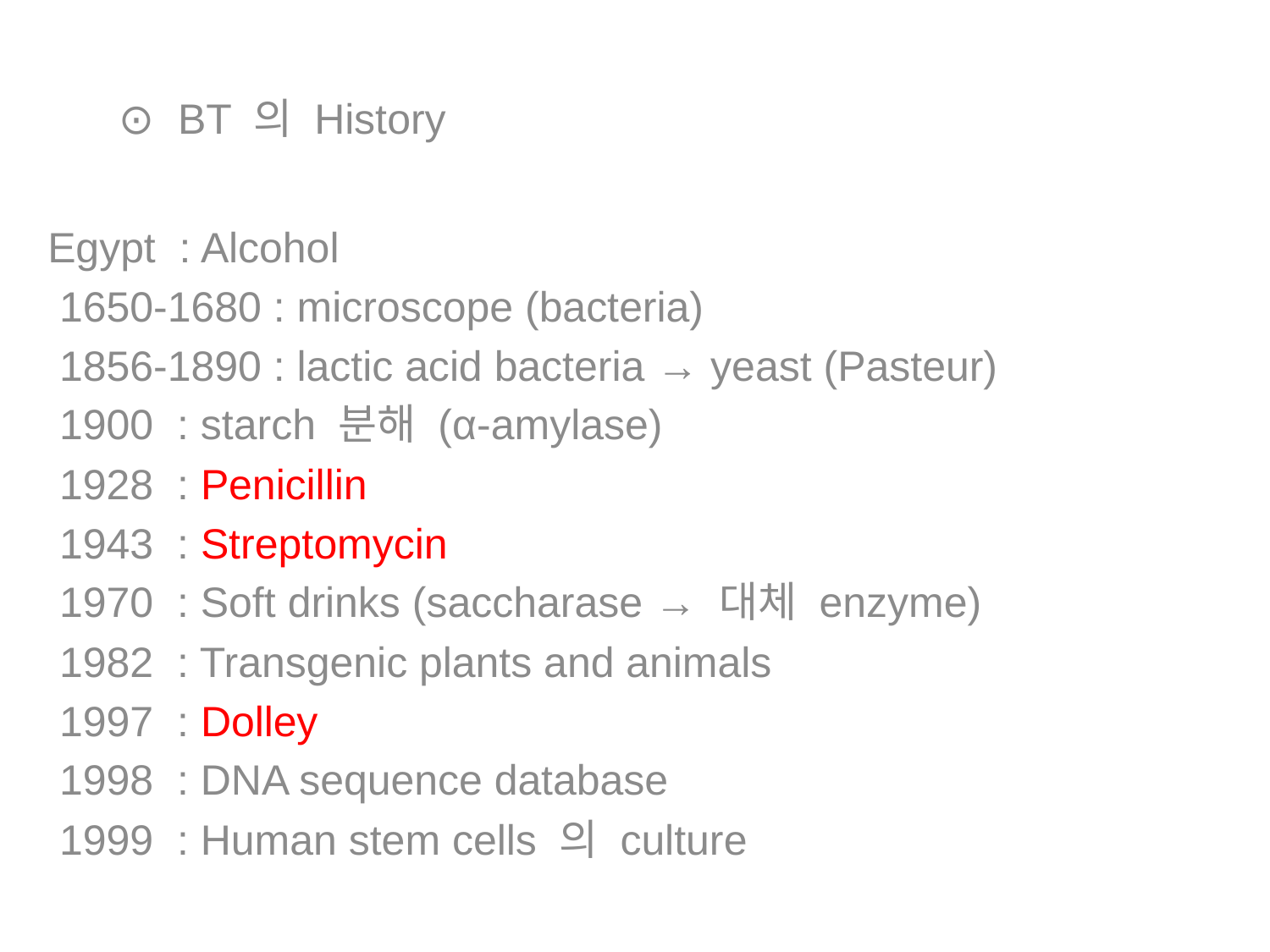

⊙  BT 의 History

Egypt  : Alcohol
 1650-1680 : microscope (bacteria)
 1856-1890 : lactic acid bacteria → yeast (Pasteur)
 1900  : starch 분해 (α-amylase)
 1928  : Penicillin
 1943  : Streptomycin
 1970  : Soft drinks (saccharase → 대체 enzyme)
 1982  : Transgenic plants and animals
 1997  : Dolley
 1998  : DNA sequence database
 1999  : Human stem cells 의 culture